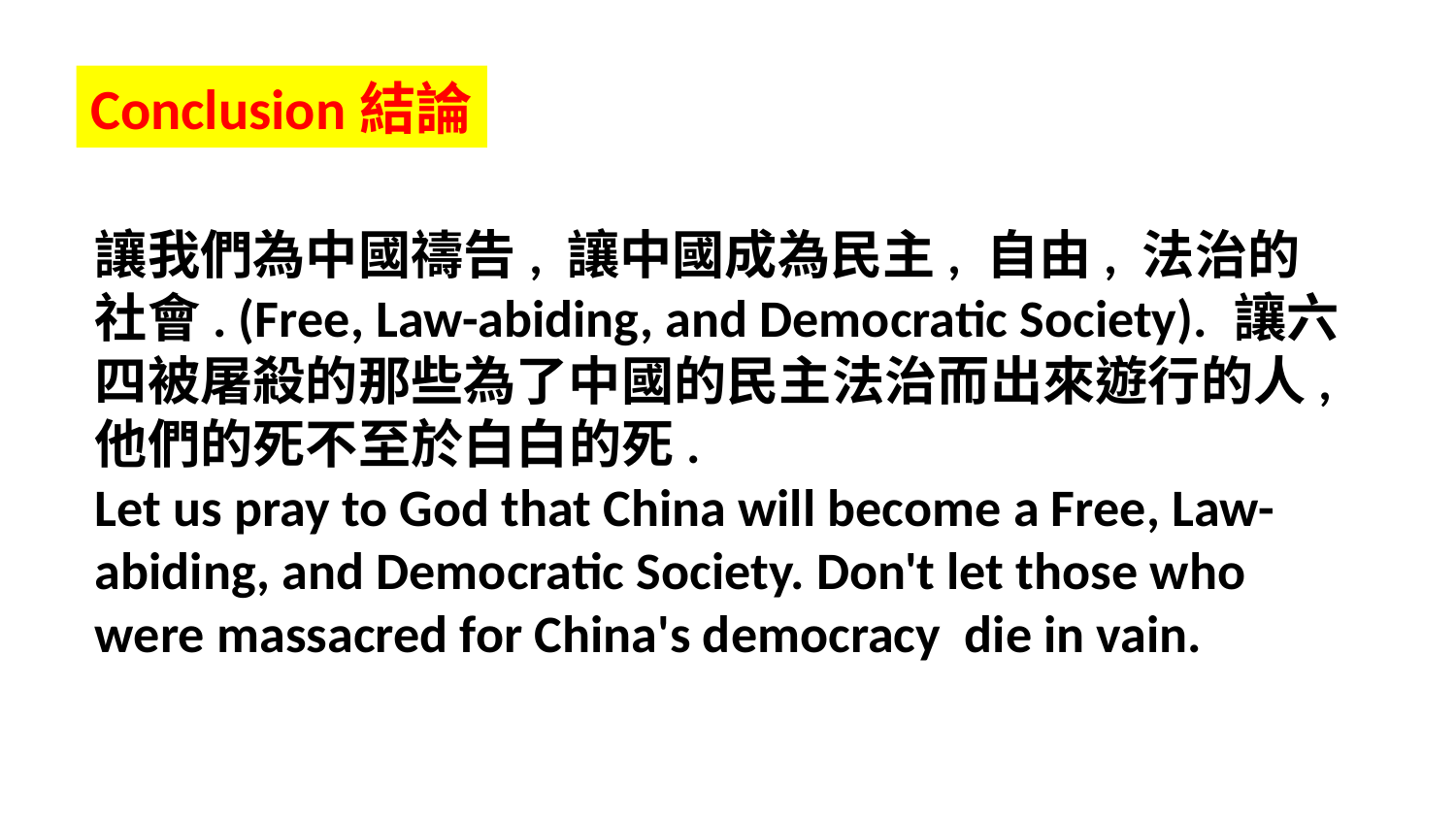

Conclusion結論
讓我們為中國禱告, 讓中國成為民主, 自由, 法治的社會. (Free, Law-abiding, and Democratic Society). 讓六四被屠殺的那些為了中國的民主法治而出來遊行的人, 他們的死不至於白白的死.
Let us pray to God that China will become a Free, Law-abiding, and Democratic Society. Don't let those who were massacred for China's democracy  die in vain.